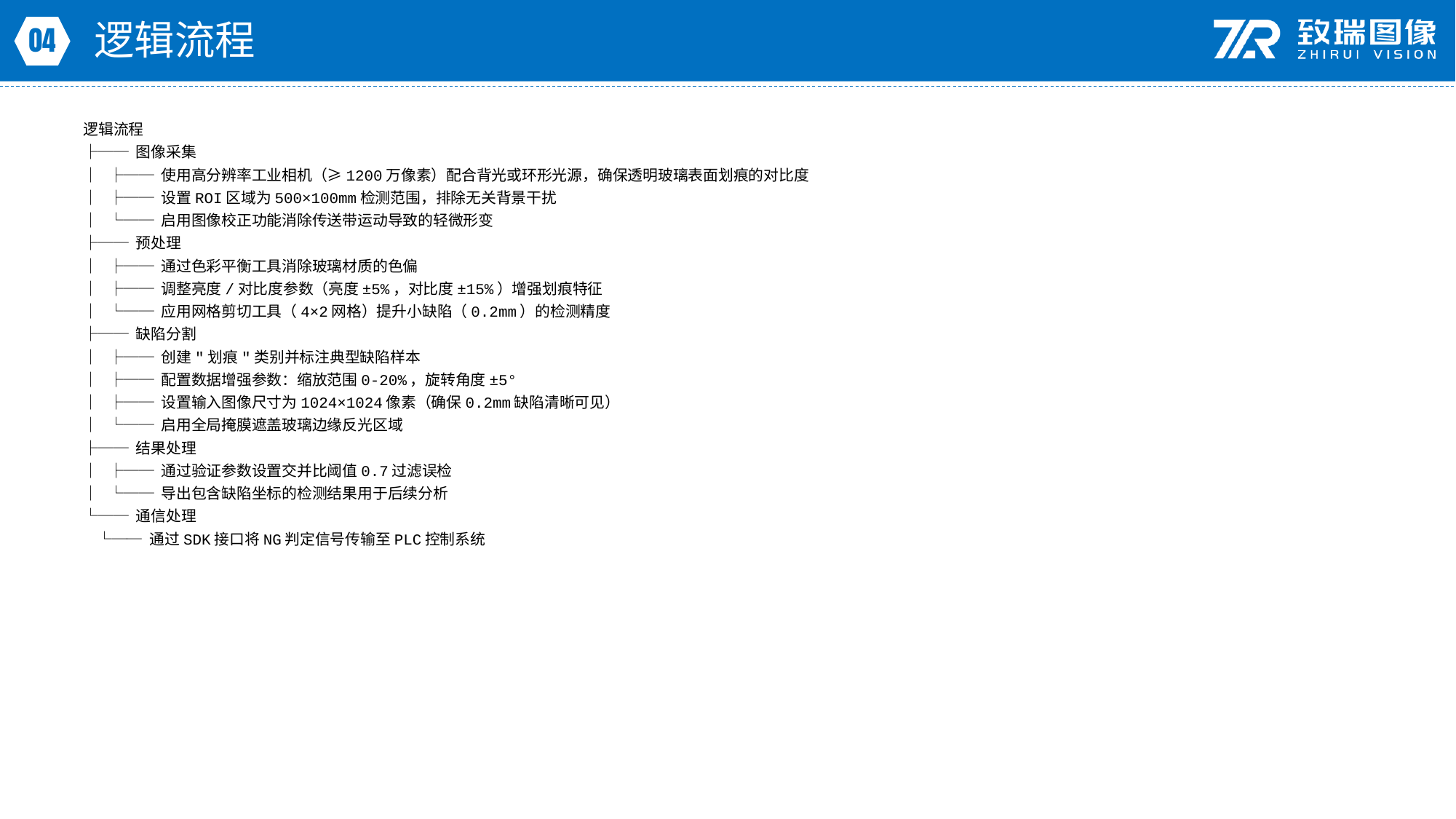

逻辑流程
04

逻辑流程
├── 图像采集
│   ├── 使用高分辨率工业相机（≥1200万像素）配合背光或环形光源，确保透明玻璃表面划痕的对比度
│   ├── 设置ROI区域为500×100mm检测范围，排除无关背景干扰
│   └── 启用图像校正功能消除传送带运动导致的轻微形变
├── 预处理
│   ├── 通过色彩平衡工具消除玻璃材质的色偏
│   ├── 调整亮度/对比度参数（亮度±5%，对比度±15%）增强划痕特征
│   └── 应用网格剪切工具（4×2网格）提升小缺陷（0.2mm）的检测精度
├── 缺陷分割
│   ├── 创建"划痕"类别并标注典型缺陷样本
│   ├── 配置数据增强参数：缩放范围0-20%，旋转角度±5°
│   ├── 设置输入图像尺寸为1024×1024像素（确保0.2mm缺陷清晰可见）
│   └── 启用全局掩膜遮盖玻璃边缘反光区域
├── 结果处理
│   ├── 通过验证参数设置交并比阈值0.7过滤误检
│   └── 导出包含缺陷坐标的检测结果用于后续分析
└── 通信处理
    └── 通过SDK接口将NG判定信号传输至PLC控制系统